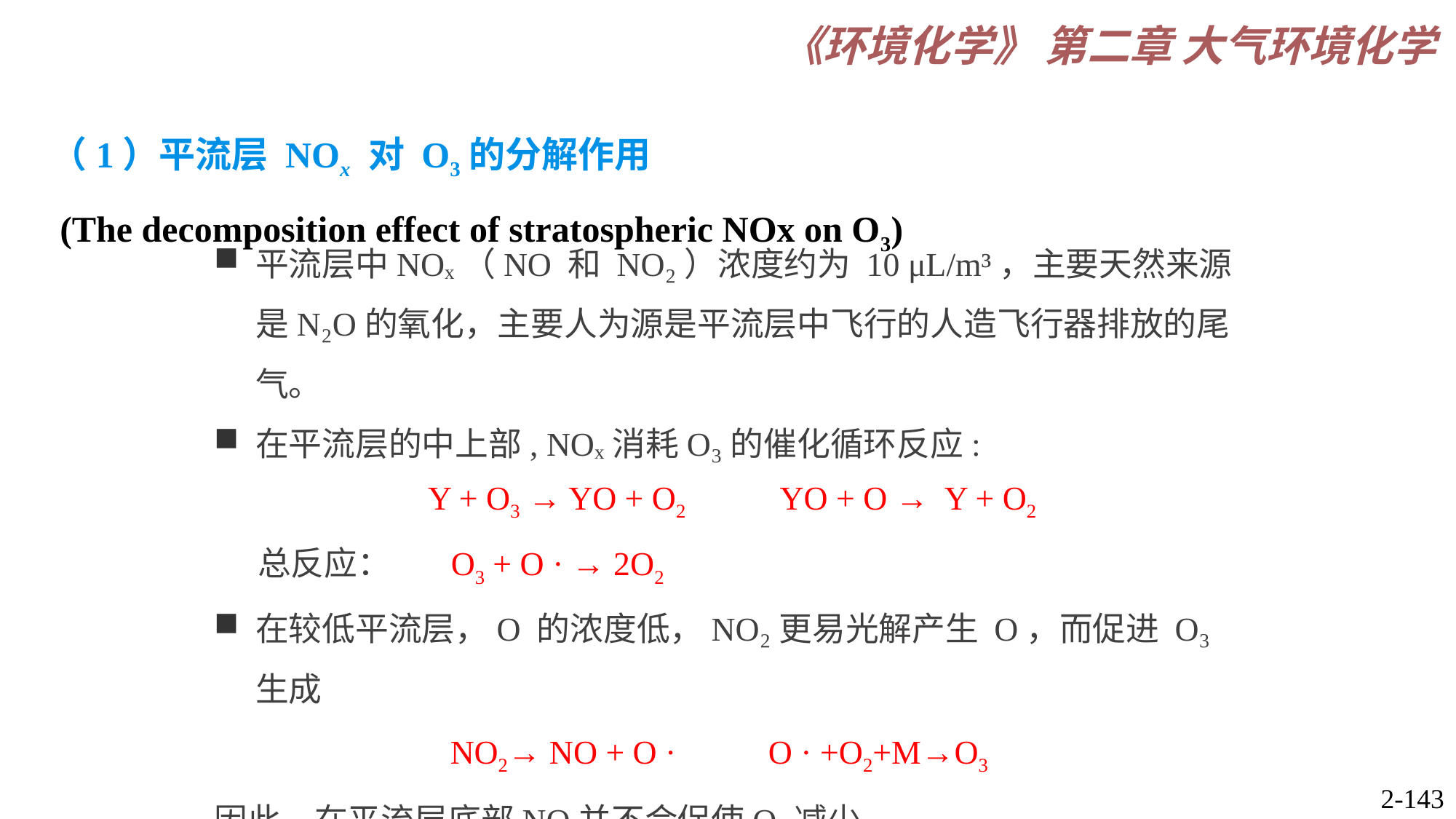

（1）平流层 NOx 对 O3的分解作用
 (The decomposition effect of stratospheric NOx on O3)

平流层中NOₓ（NO 和 NO₂）浓度约为 10 μL/m³，主要天然来源是N₂O的氧化，主要人为源是平流层中飞行的人造飞行器排放的尾气。
在平流层的中上部, NOₓ消耗O₃的催化循环反应:
Y + O3​ → YO + O2                  YO + O →  Y + O2​
总反应：       O3 + O · → 2O2
在较低平流层，O 的浓度低，NO₂更易光解产生 O，而促进 O₃ 生成
NO2→ NO + O ·           O · +O2+M→O3
因此，在平流层底部NO并不会促使O3减少。

2-143